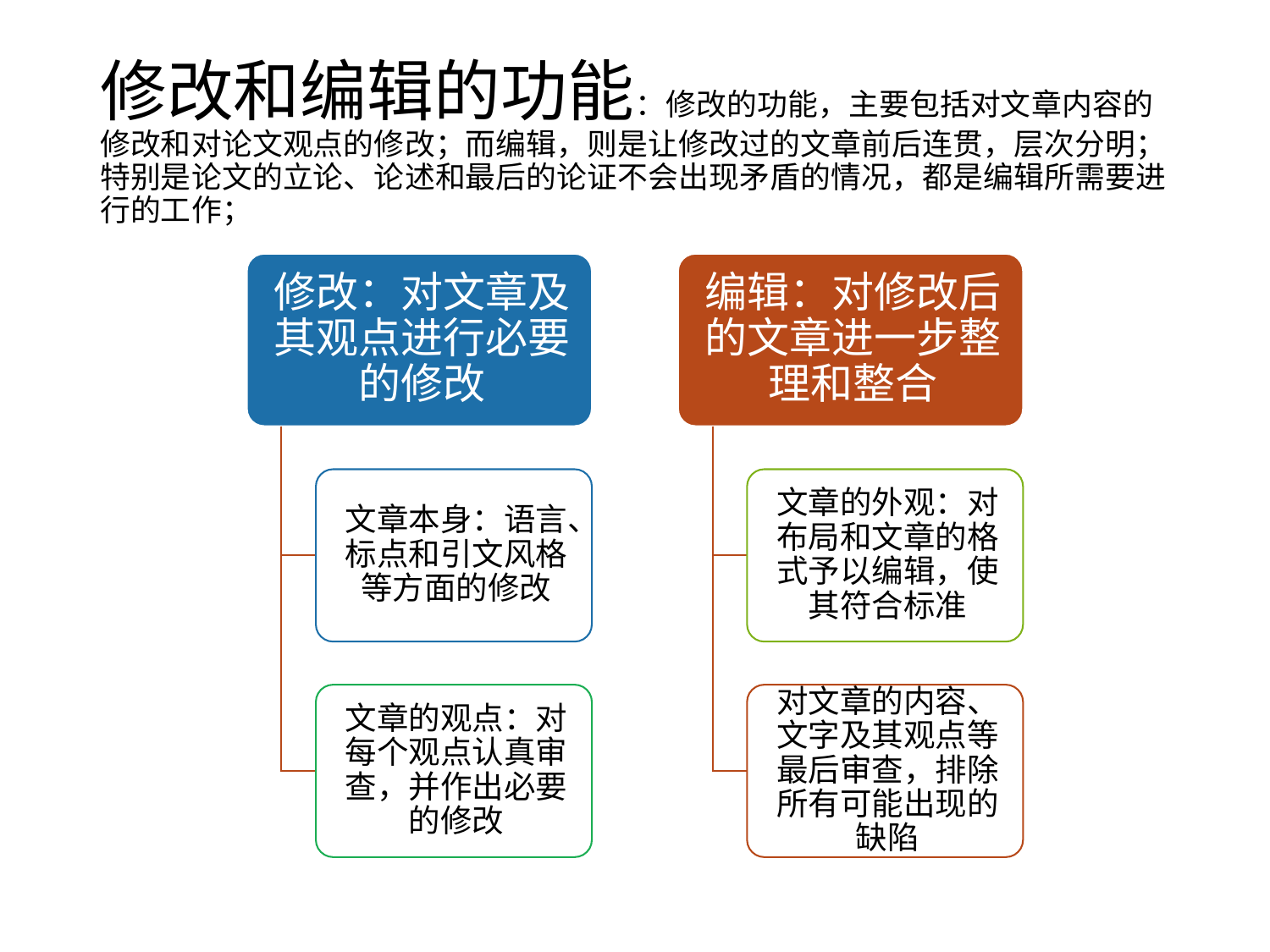

# 修改和编辑的功能：修改的功能，主要包括对文章内容的修改和对论文观点的修改；而编辑，则是让修改过的文章前后连贯，层次分明；特别是论文的立论、论述和最后的论证不会出现矛盾的情况，都是编辑所需要进行的工作；
修改：对文章及其观点进行必要的修改
文章本身：语言、标点和引文风格等方面的修改
文章的观点：对每个观点认真审查，并作出必要的修改
编辑：对修改后的文章进一步整理和整合
文章的外观：对布局和文章的格式予以编辑，使其符合标准
对文章的内容、文字及其观点等最后审查，排除所有可能出现的缺陷